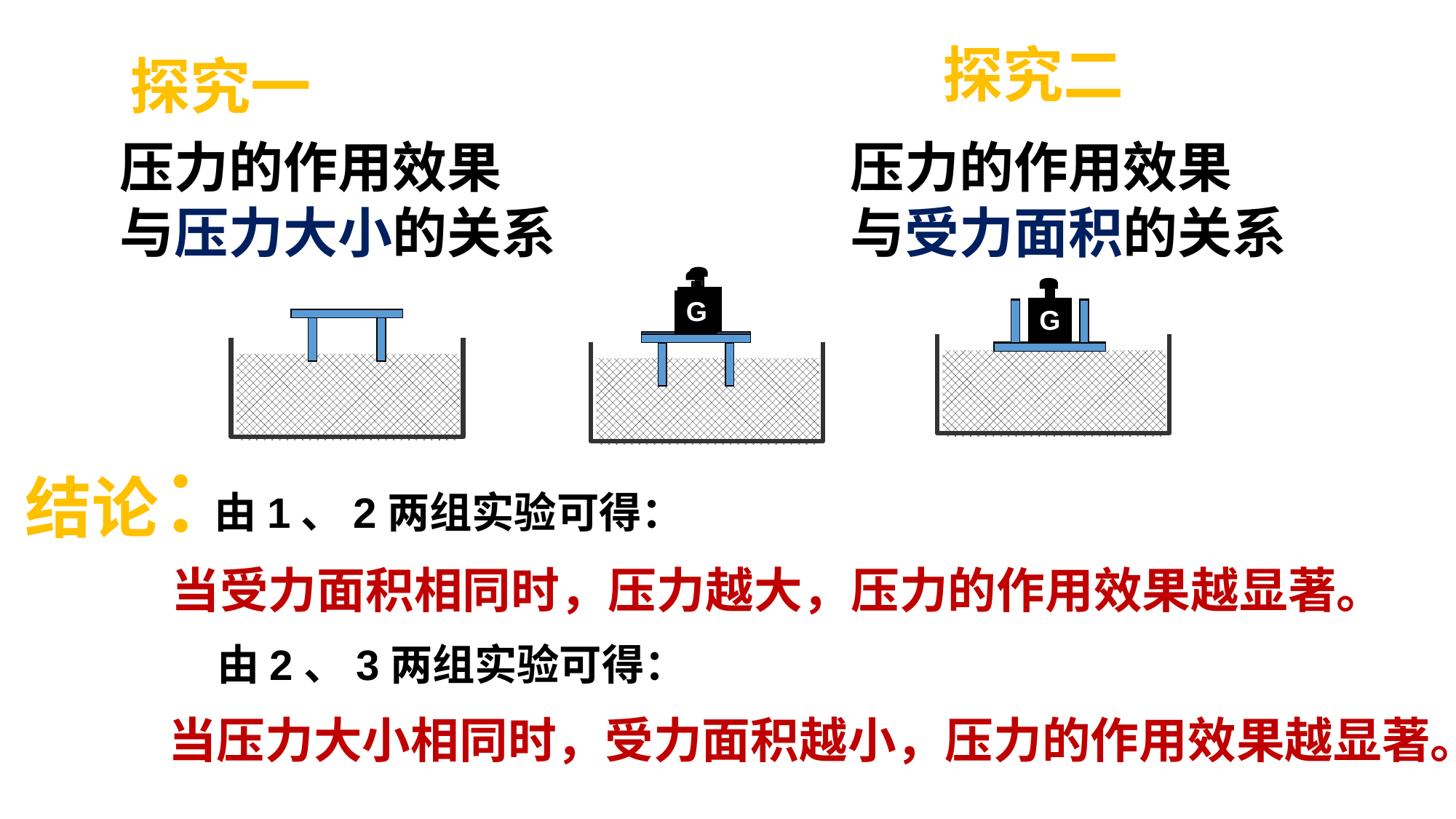

探究一
探究二
压力的作用效果
与压力大小的关系
压力的作用效果
与受力面积的关系

G

G

G

G

结论：
由1、2两组实验可得：
 当受力面积相同时，压力越大，压力的作用效果越显著。
由2、3两组实验可得：
当压力大小相同时，受力面积越小，压力的作用效果越显著。